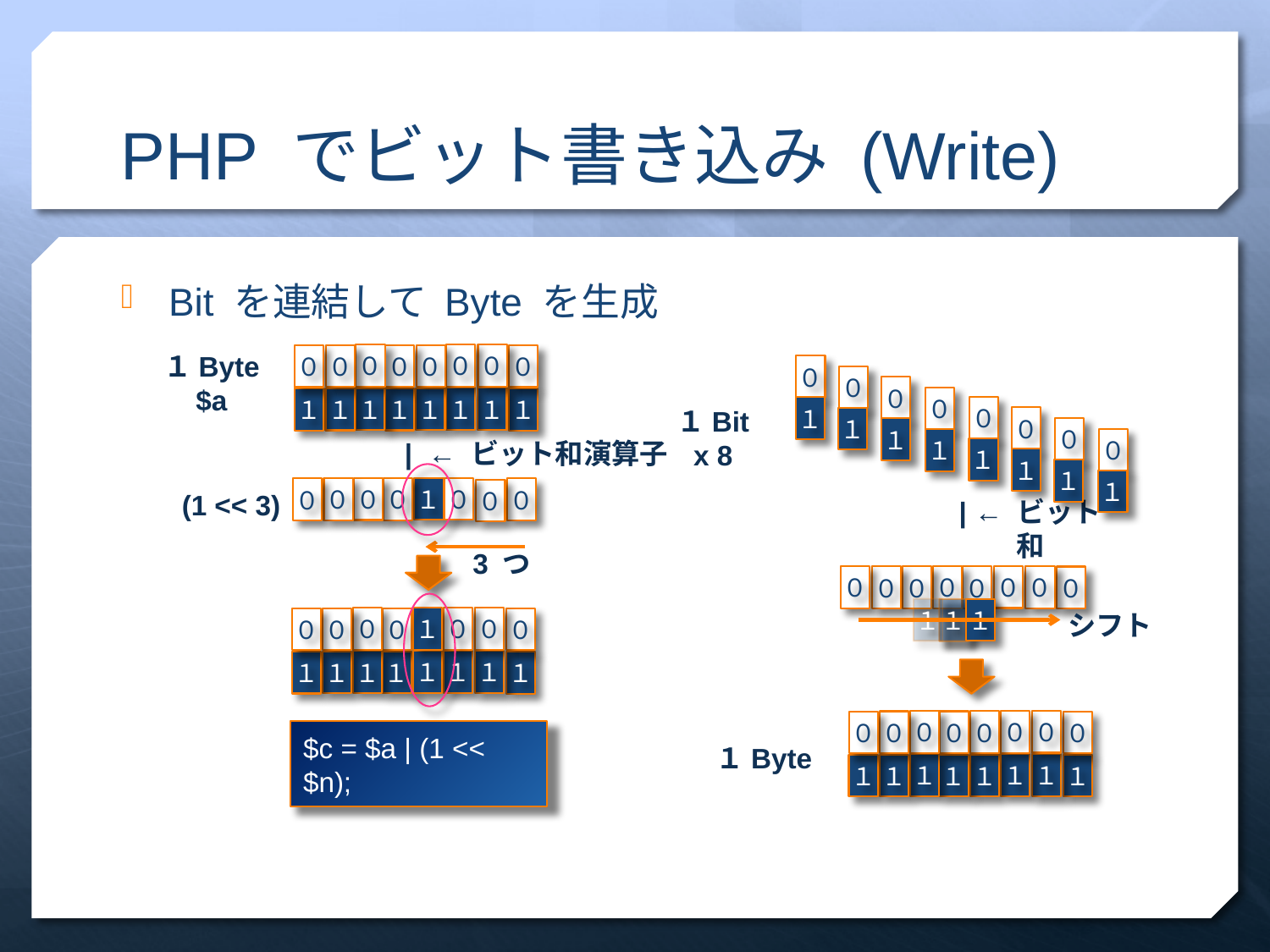

# PHP でビット書き込み (Write)
Bit を連結して Byte を生成
１Byte
$a

０

１

０

１

０

１

０

１

０

１

０

１

０

１

０

１

０

０

０

０

０

１
１Bit
x 8

０

１

０

１
|  ← ビット和演算子

０

１

１

１

１

１

１

０
０

０
０

０
０

０
(1 << 3)
| ← ビット和
3 つ

０
０

０

０

０
０

０
０

１
１

１
シフト

０

１

１

１

０

１

０

１

０

１

０

１

０

１

０

１

０

１

０

１

０

１

０

１

０

１

０

１

０

１

０

１
１Byte
$c = $a | (1 << $n);